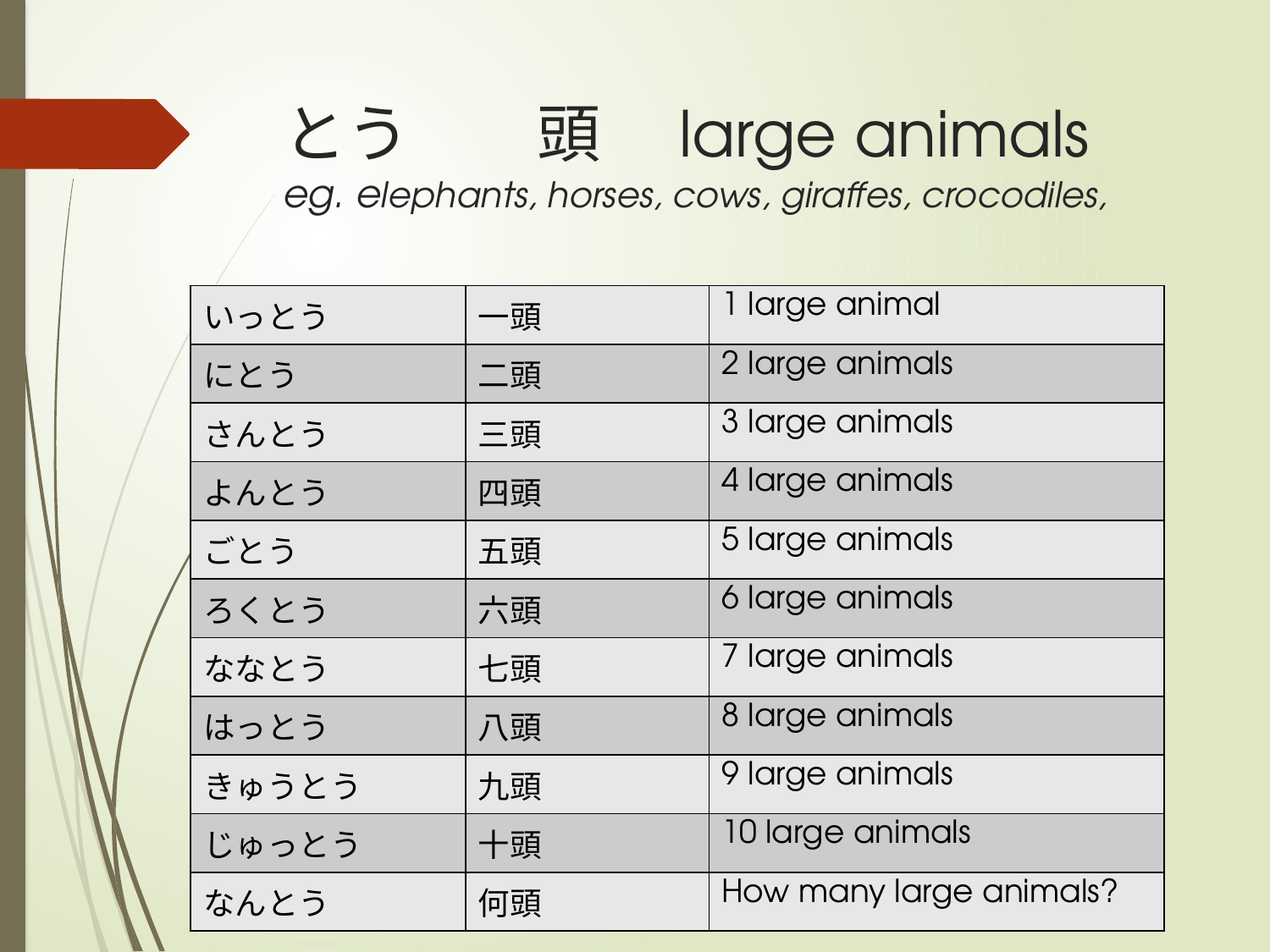

# とう　　頭　large animals eg. elephants, horses, cows, giraffes, crocodiles,
| いっとう | 一頭 | 1 large animal |
| --- | --- | --- |
| にとう | 二頭 | 2 large animals |
| さんとう | 三頭 | 3 large animals |
| よんとう | 四頭 | 4 large animals |
| ごとう | 五頭 | 5 large animals |
| ろくとう | 六頭 | 6 large animals |
| ななとう | 七頭 | 7 large animals |
| はっとう | 八頭 | 8 large animals |
| きゅうとう | 九頭 | 9 large animals |
| じゅっとう | 十頭 | 10 large animals |
| なんとう | 何頭 | How many large animals? |